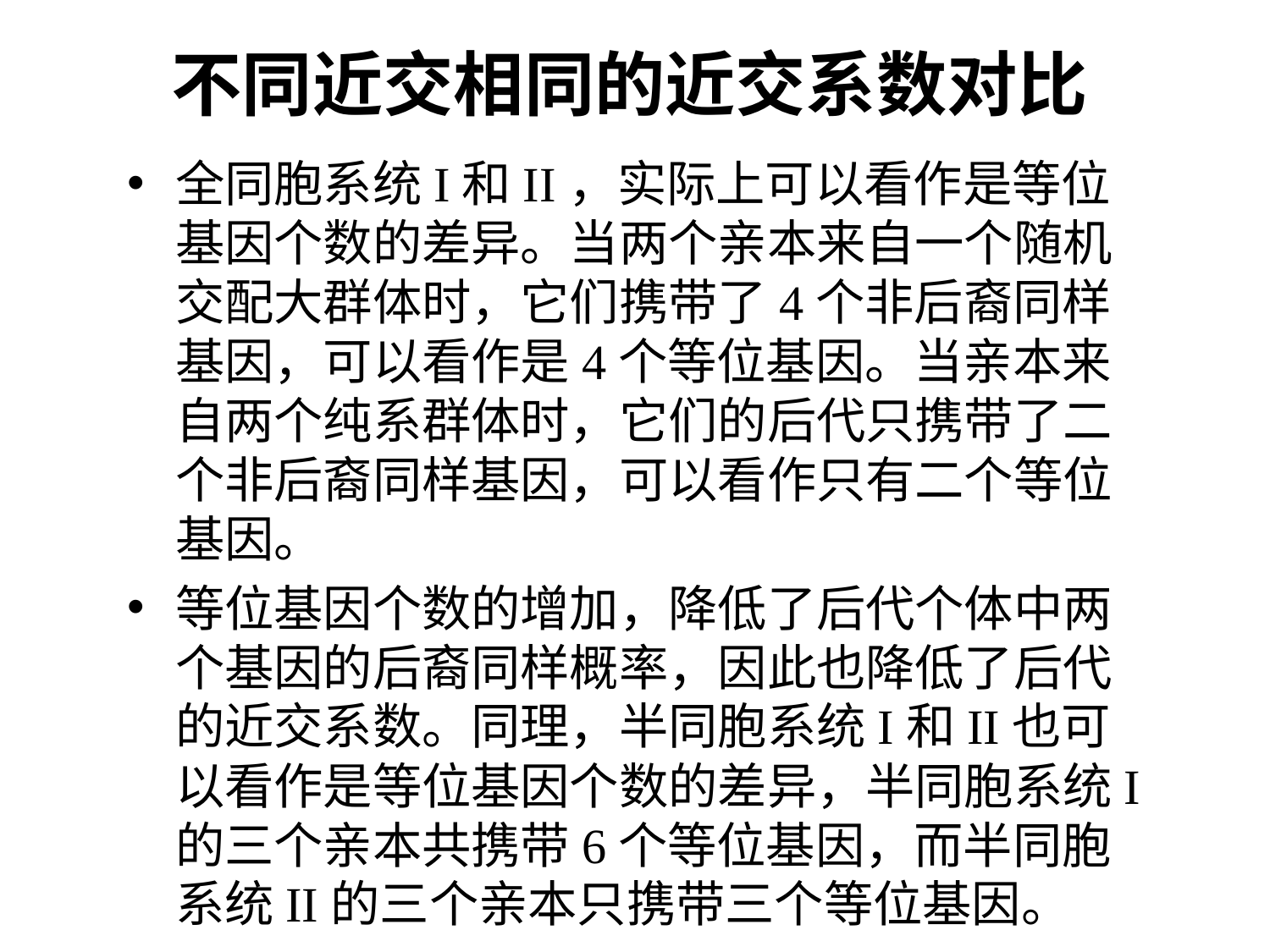

# 不同近交相同的近交系数对比
全同胞系统I和II，实际上可以看作是等位基因个数的差异。当两个亲本来自一个随机交配大群体时，它们携带了4个非后裔同样基因，可以看作是4个等位基因。当亲本来自两个纯系群体时，它们的后代只携带了二个非后裔同样基因，可以看作只有二个等位基因。
等位基因个数的增加，降低了后代个体中两个基因的后裔同样概率，因此也降低了后代的近交系数。同理，半同胞系统I和II也可以看作是等位基因个数的差异，半同胞系统I的三个亲本共携带6个等位基因，而半同胞系统II的三个亲本只携带三个等位基因。